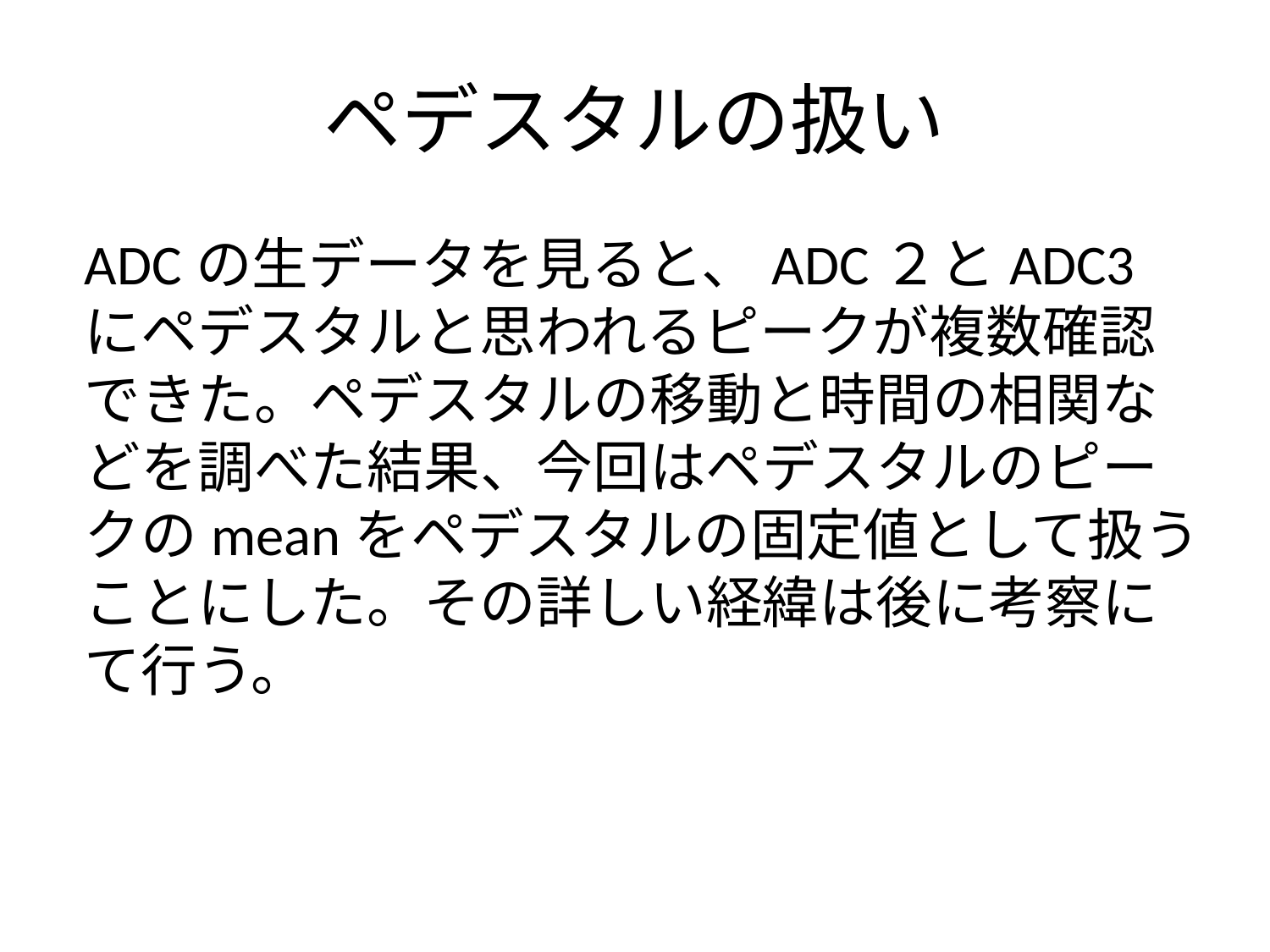

# ペデスタルの扱い
ADCの生データを見ると、ADC２とADC3にペデスタルと思われるピークが複数確認できた。ペデスタルの移動と時間の相関などを調べた結果、今回はペデスタルのピークのmeanをペデスタルの固定値として扱うことにした。その詳しい経緯は後に考察にて行う。